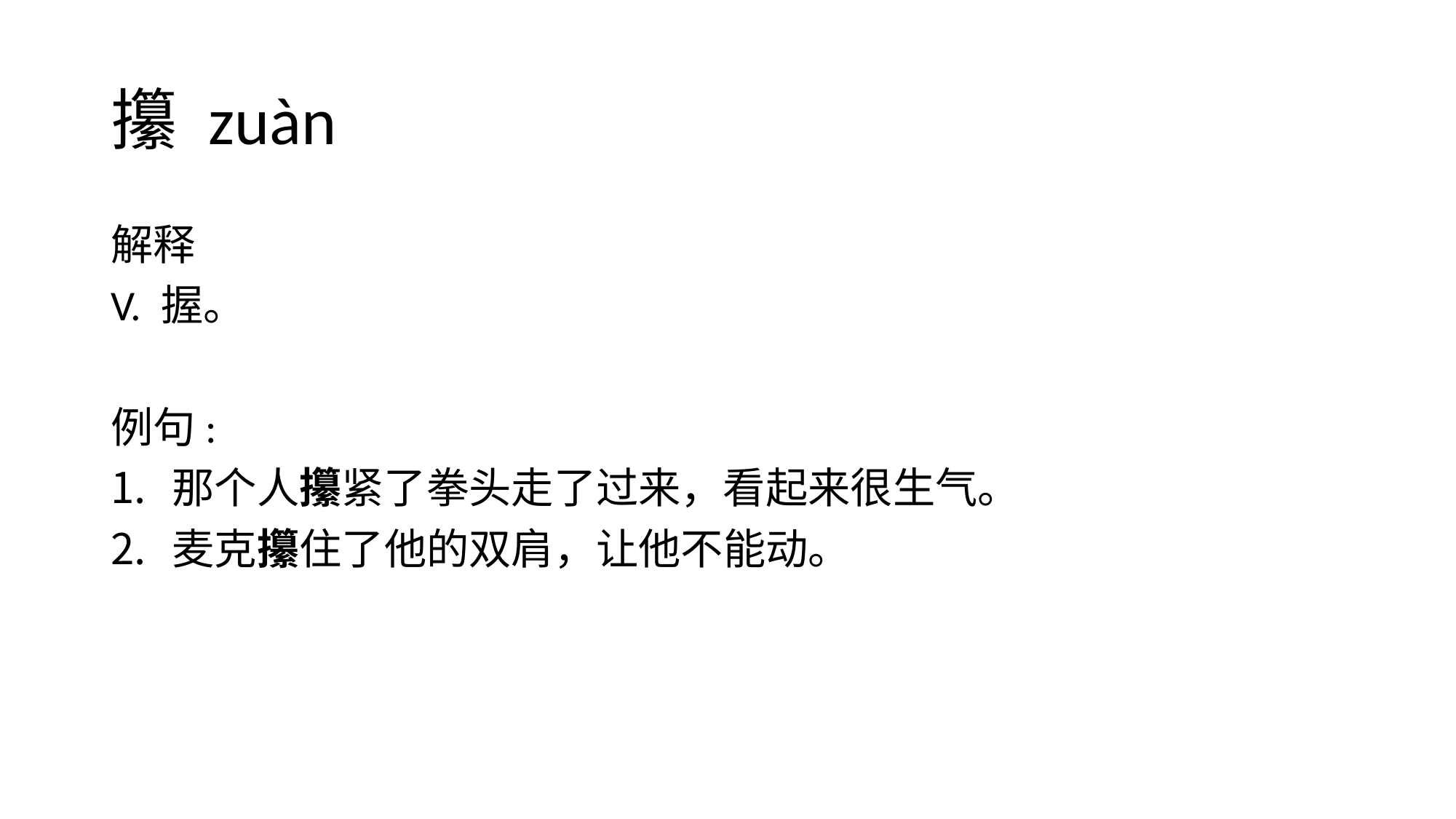

# 攥 zuàn
解释
V. 握。

例句:
那个人攥紧了拳头走了过来，看起来很生气。
麦克攥住了他的双肩，让他不能动。